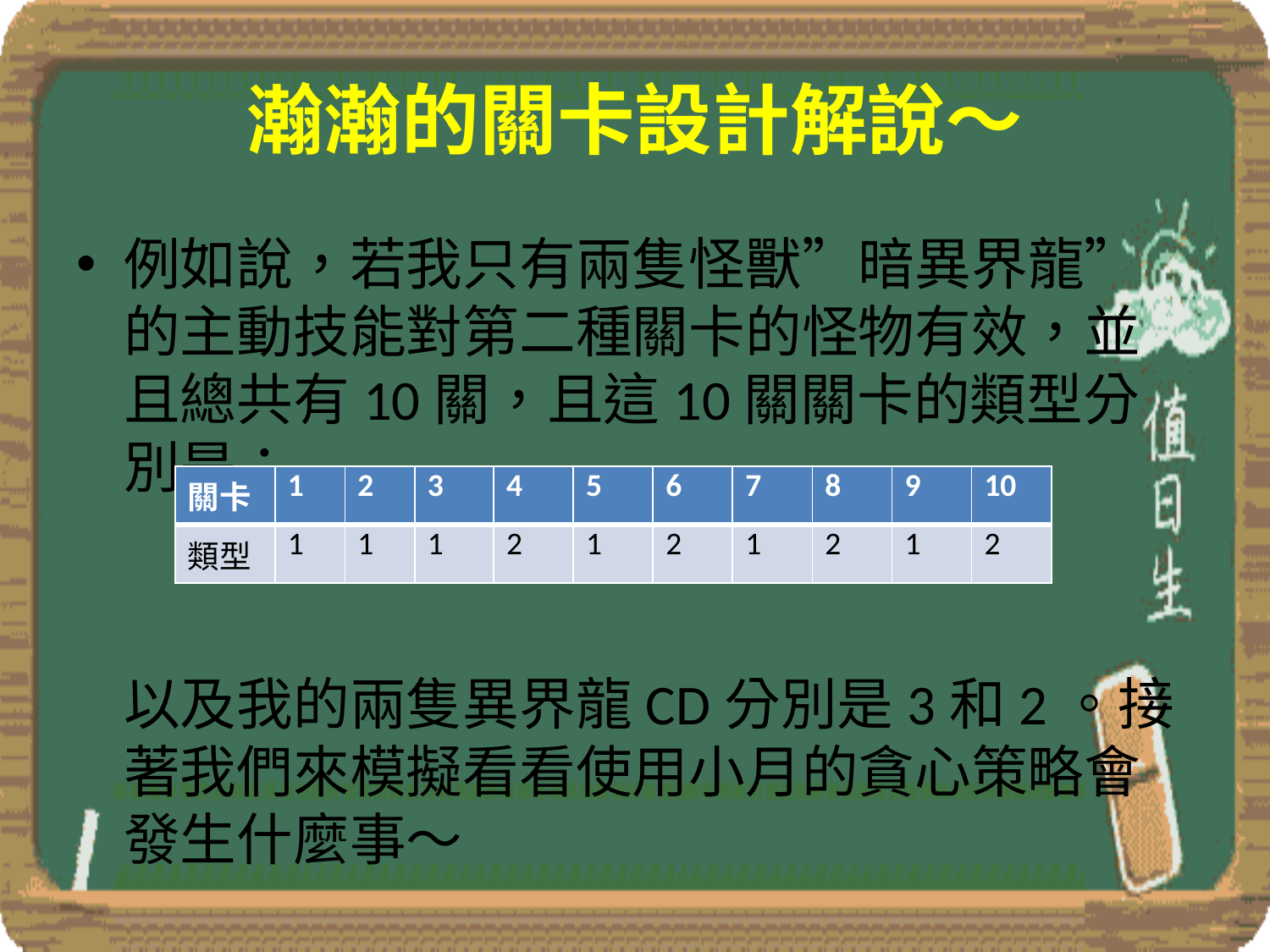

# 瀚瀚的關卡設計解說～
例如說，若我只有兩隻怪獸”暗異界龍”的主動技能對第二種關卡的怪物有效，並且總共有10關，且這10關關卡的類型分別是：

	以及我的兩隻異界龍CD分別是3和2。接著我們來模擬看看使用小月的貪心策略會發生什麼事～
| 關卡 | 1 | 2 | 3 | 4 | 5 | 6 | 7 | 8 | 9 | 10 |
| --- | --- | --- | --- | --- | --- | --- | --- | --- | --- | --- |
| 類型 | 1 | 1 | 1 | 2 | 1 | 2 | 1 | 2 | 1 | 2 |